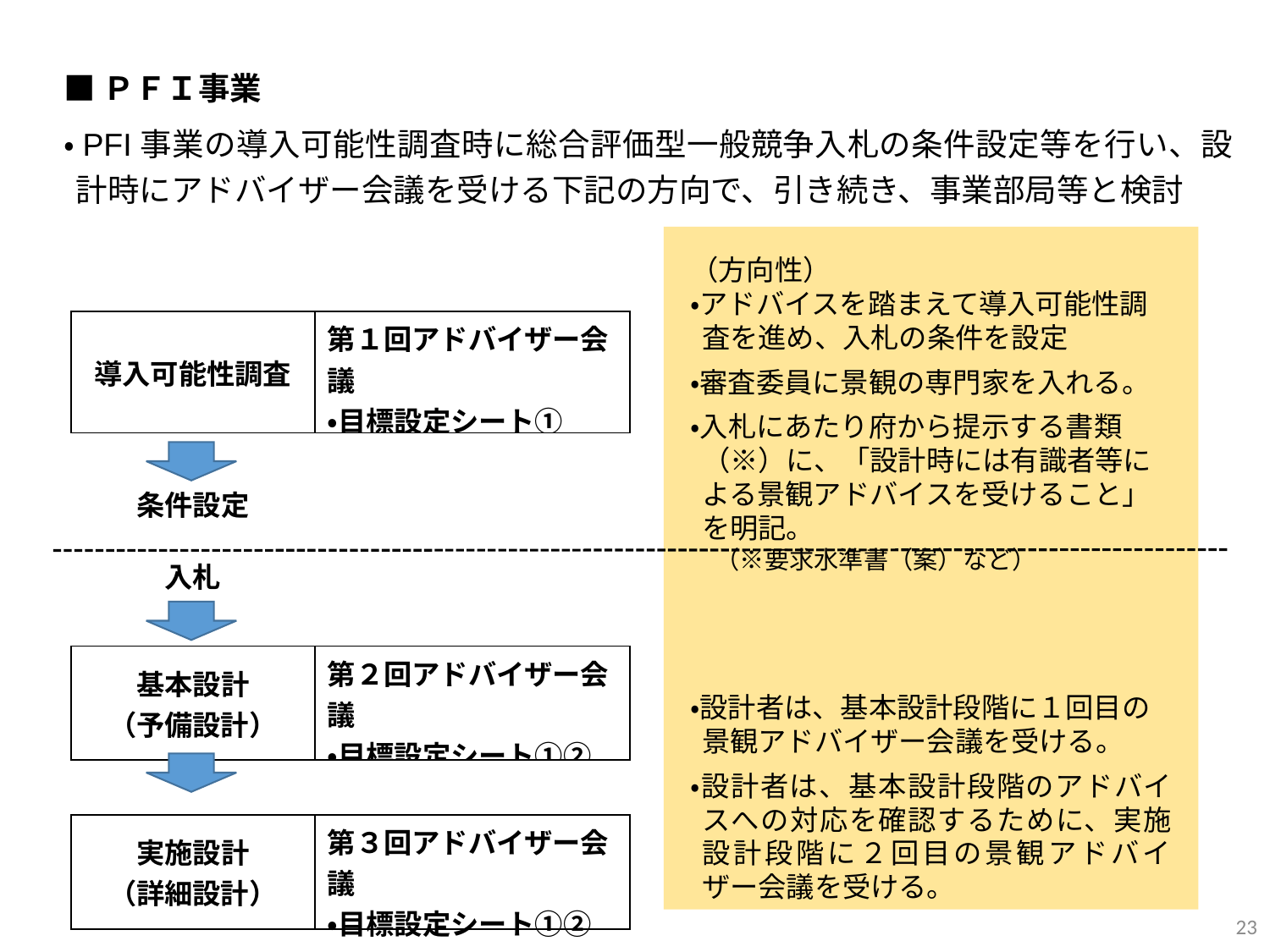

■ＰＦＩ事業
・PFI事業の導入可能性調査時に総合評価型一般競争入札の条件設定等を行い、設計時にアドバイザー会議を受ける下記の方向で、引き続き、事業部局等と検討

（方向性）
・アドバイスを踏まえて導入可能性調査を進め、入札の条件を設定
・審査委員に景観の専門家を入れる。
・入札にあたり府から提示する書類（※）に、「設計時には有識者等による景観アドバイスを受けること」を明記。
　（※要求水準書（案）など）

・設計者は、基本設計段階に１回目の景観アドバイザー会議を受ける。
・設計者は、基本設計段階のアドバイスへの対応を確認するために、実施設計段階に２回目の景観アドバイザー会議を受ける。
| 導入可能性調査 | 第１回アドバイザー会議　 ・目標設定シート① |
| --- | --- |
| 条件設定 入札 |  |
| 基本設計 （予備設計） | 第２回アドバイザー会議 ・目標設定シート①② |
|  |  |
| 実施設計 （詳細設計） | 第３回アドバイザー会議 ・目標設定シート①② |

23